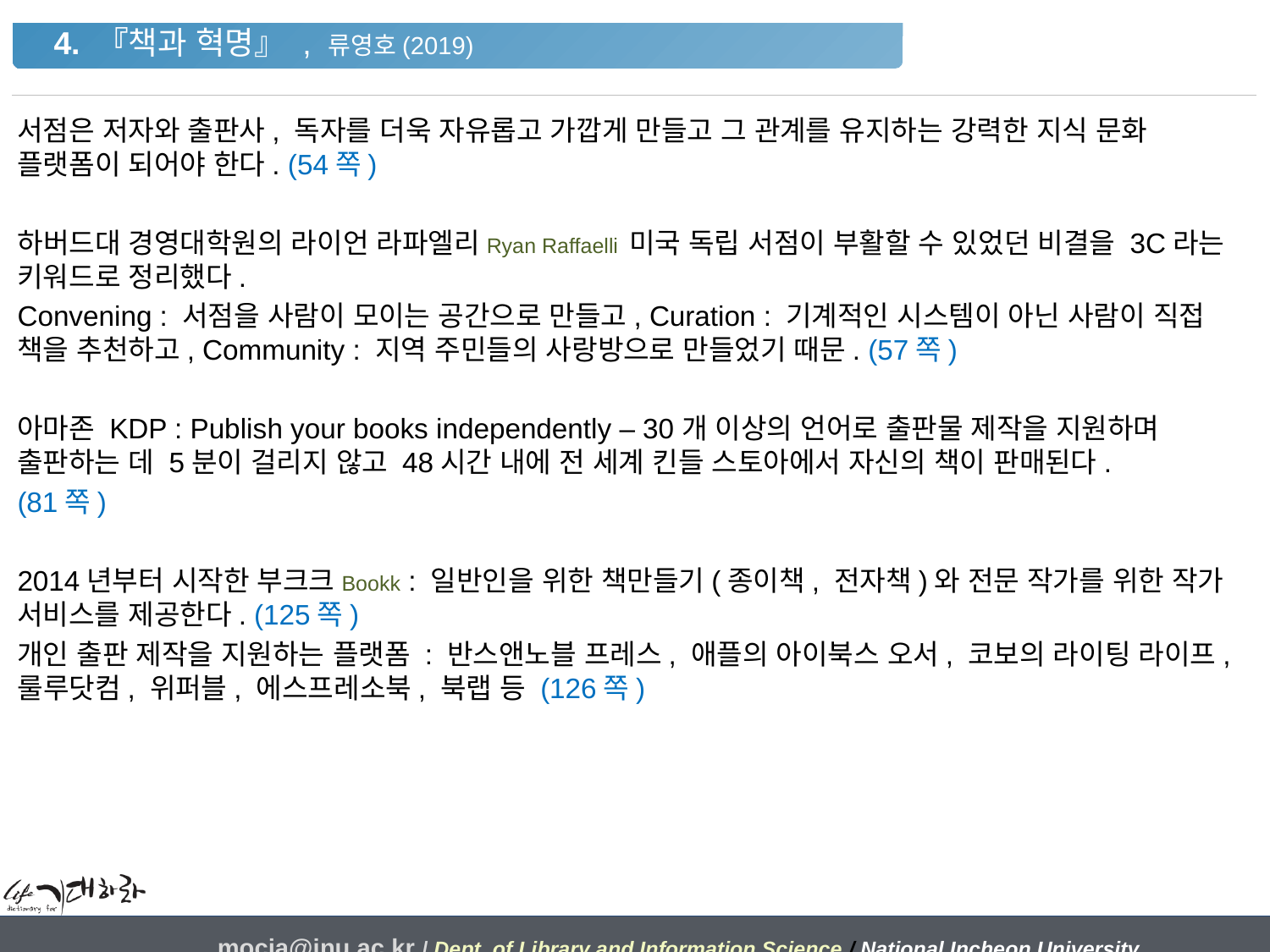

4. 『책과 혁명』 , 류영호(2019)
서점은 저자와 출판사, 독자를 더욱 자유롭고 가깝게 만들고 그 관계를 유지하는 강력한 지식 문화 플랫폼이 되어야 한다. (54쪽)

하버드대 경영대학원의 라이언 라파엘리Ryan Raffaelli 미국 독립 서점이 부활할 수 있었던 비결을 3C라는 키워드로 정리했다.
Convening : 서점을 사람이 모이는 공간으로 만들고, Curation : 기계적인 시스템이 아닌 사람이 직접 책을 추천하고, Community : 지역 주민들의 사랑방으로 만들었기 때문. (57쪽)

아마존 KDP : Publish your books independently – 30개 이상의 언어로 출판물 제작을 지원하며 출판하는 데 5분이 걸리지 않고 48시간 내에 전 세계 킨들 스토아에서 자신의 책이 판매된다.
(81쪽)

2014년부터 시작한 부크크Bookk : 일반인을 위한 책만들기(종이책, 전자책)와 전문 작가를 위한 작가 서비스를 제공한다. (125쪽)
개인 출판 제작을 지원하는 플랫폼 : 반스앤노블 프레스, 애플의 아이북스 오서, 코보의 라이팅 라이프, 룰루닷컴, 위퍼블, 에스프레소북, 북랩 등 (126쪽)

mocja@inu.ac.kr / Dept. of Library and Information Science / National Incheon University